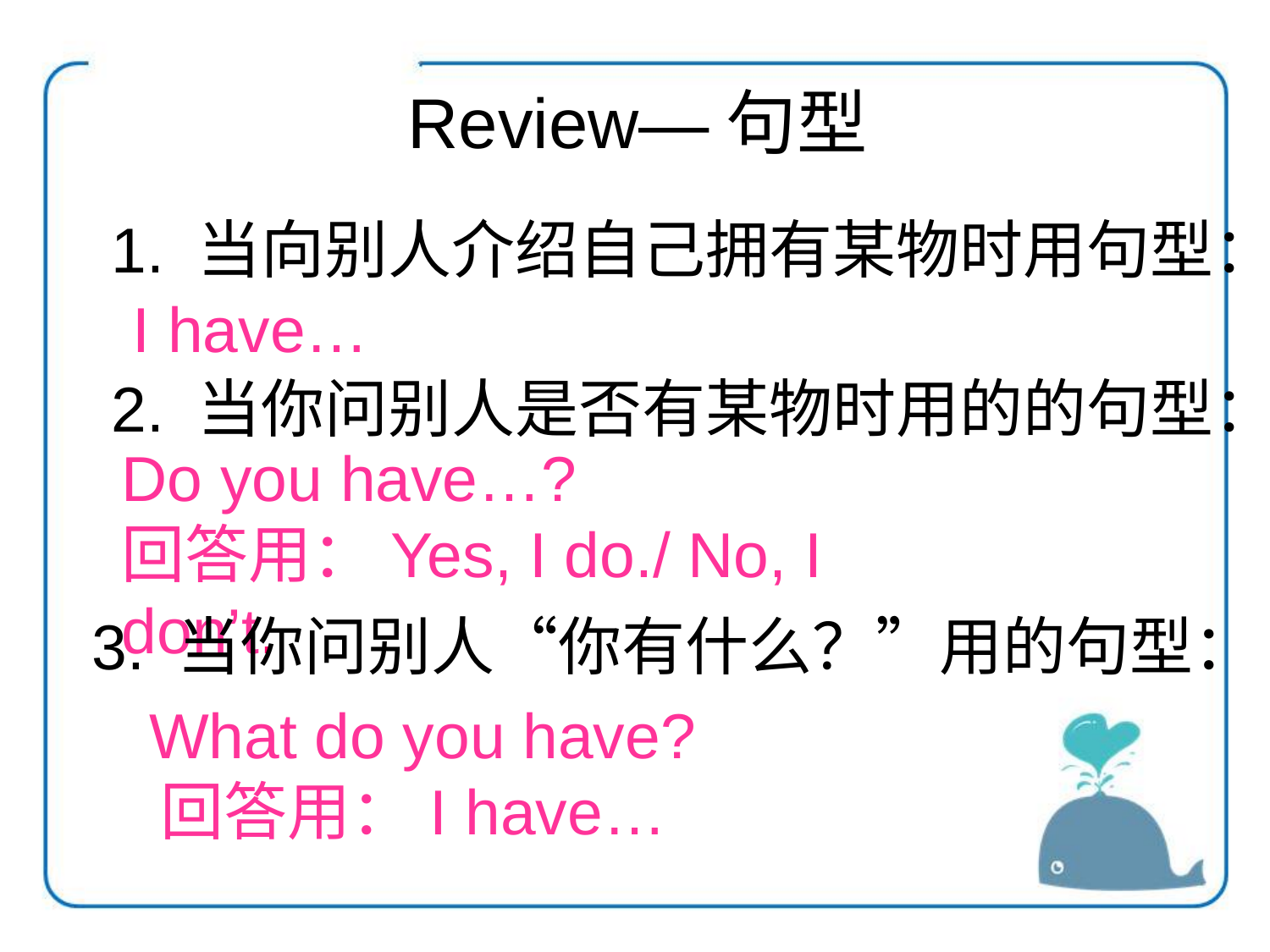

Review—句型
1. 当向别人介绍自己拥有某物时用句型：
I have…
2. 当你问别人是否有某物时用的的句型：
Do you have…?
回答用：Yes, I do./ No, I don’t.
3. 当你问别人“你有什么？”用的句型：
 What do you have?
 回答用：I have…